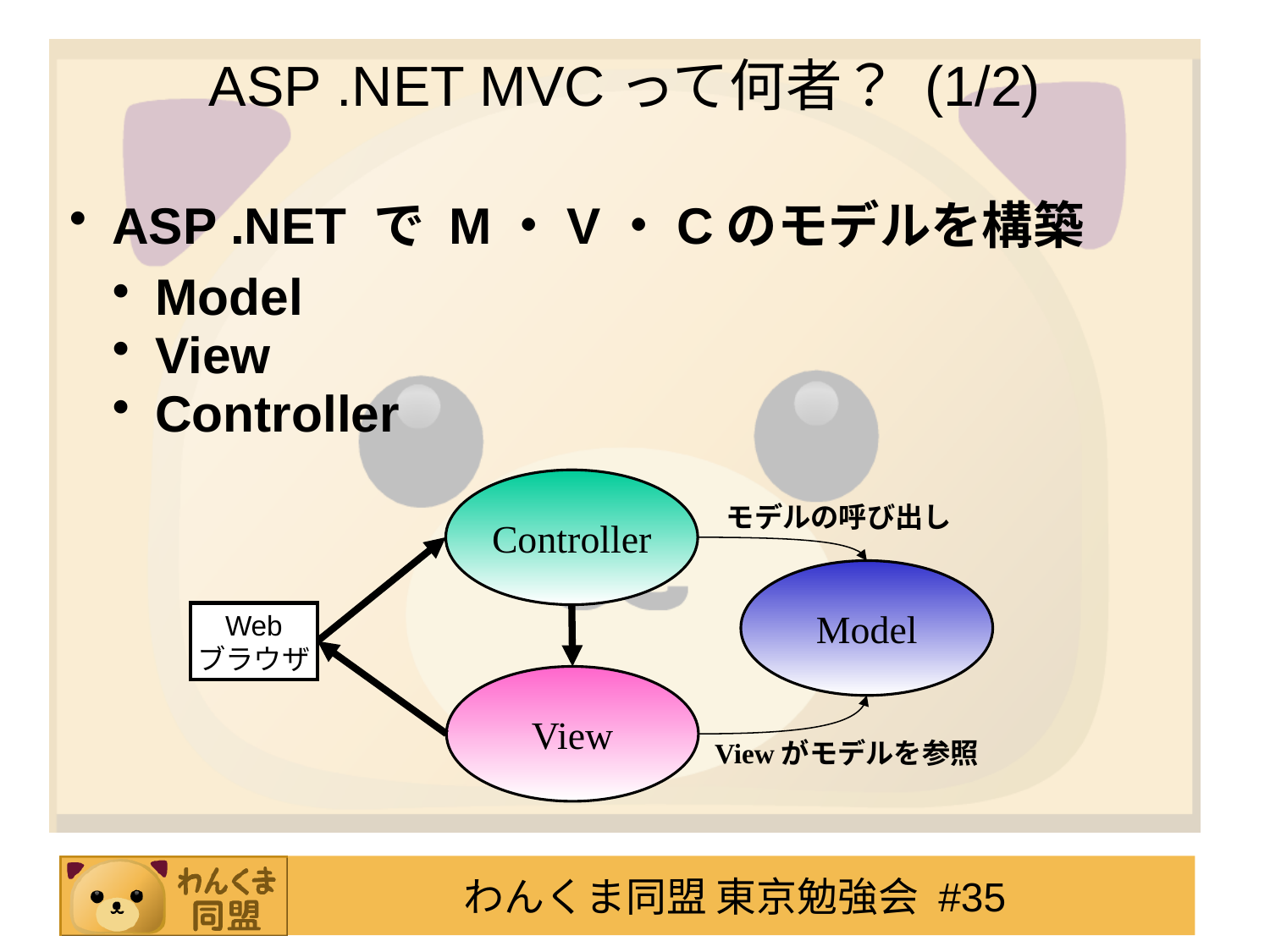

ASP .NET MVCって何者？ (1/2)
ASP .NET で M・V・Cのモデルを構築
Model
View
Controller
Controller
モデルの呼び出し
Model
Web
ブラウザ
View
Viewがモデルを参照